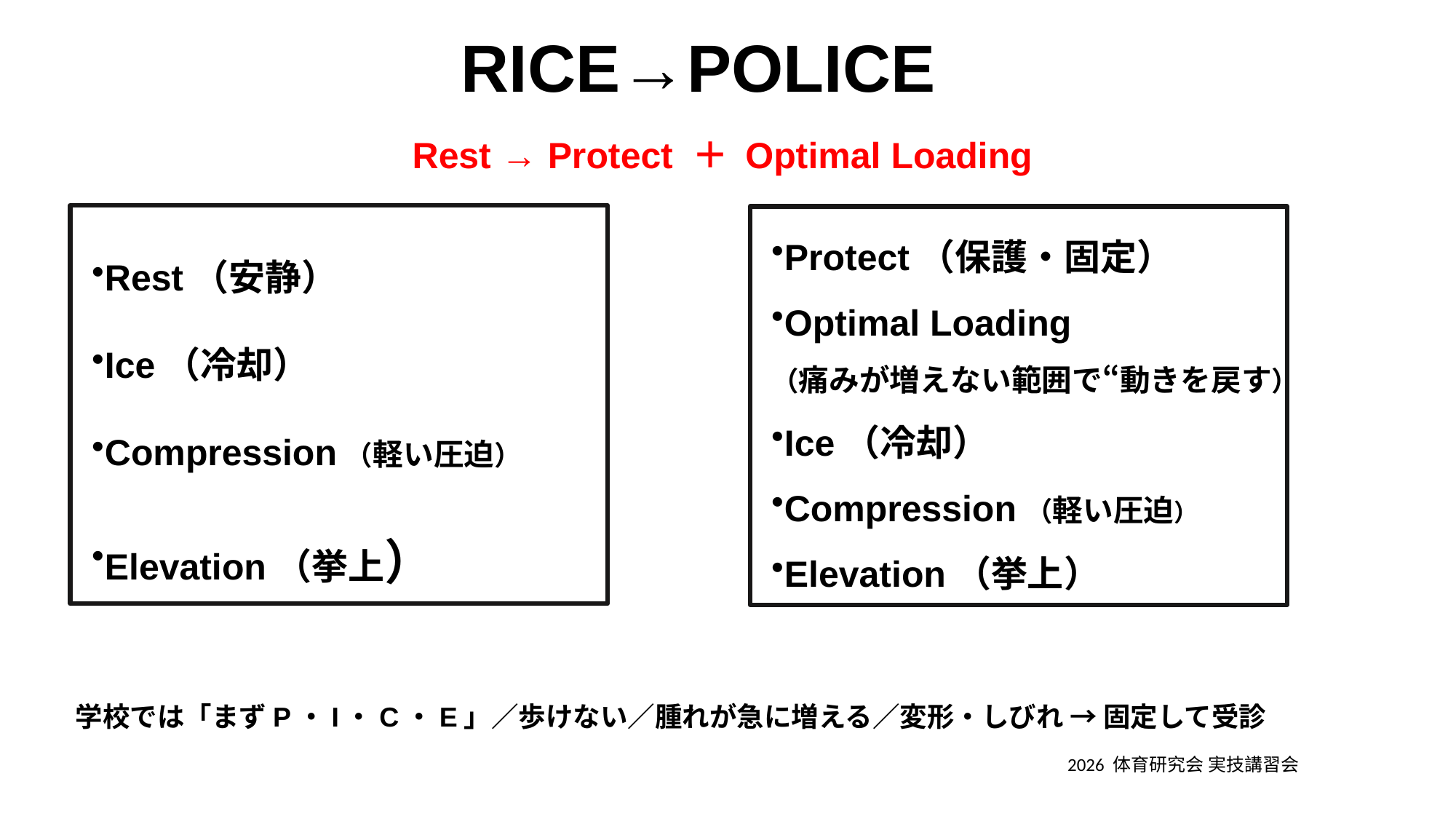

RICE→POLICE
Rest → Protect ＋ Optimal Loading

Rest（安静）
Ice（冷却）
Compression（軽い圧迫）
Elevation（挙上）
Protect（保護・固定）
Optimal Loading
（痛みが増えない範囲で“動きを戻す）
Ice（冷却）
Compression（軽い圧迫）
Elevation（挙上）
学校では「まずP・I・C・E」／歩けない／腫れが急に増える／変形・しびれ → 固定して受診
2026 体育研究会 実技講習会